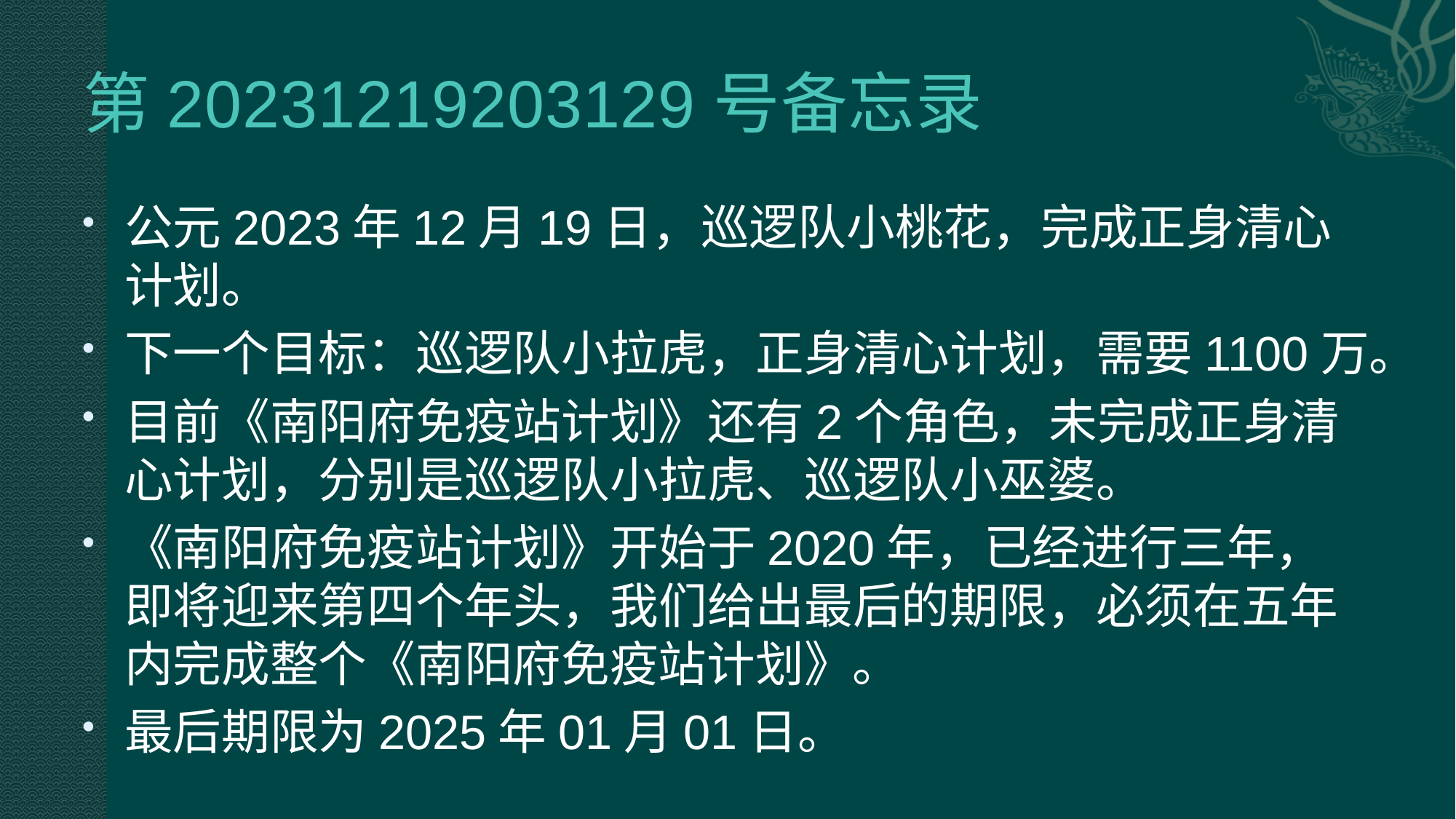

# 第20231219203129号备忘录
公元2023年12月19日，巡逻队小桃花，完成正身清心计划。
下一个目标：巡逻队小拉虎，正身清心计划，需要1100万。
目前《南阳府免疫站计划》还有2个角色，未完成正身清心计划，分别是巡逻队小拉虎、巡逻队小巫婆。
《南阳府免疫站计划》开始于2020年，已经进行三年，即将迎来第四个年头，我们给出最后的期限，必须在五年内完成整个《南阳府免疫站计划》。
最后期限为2025年01月01日。